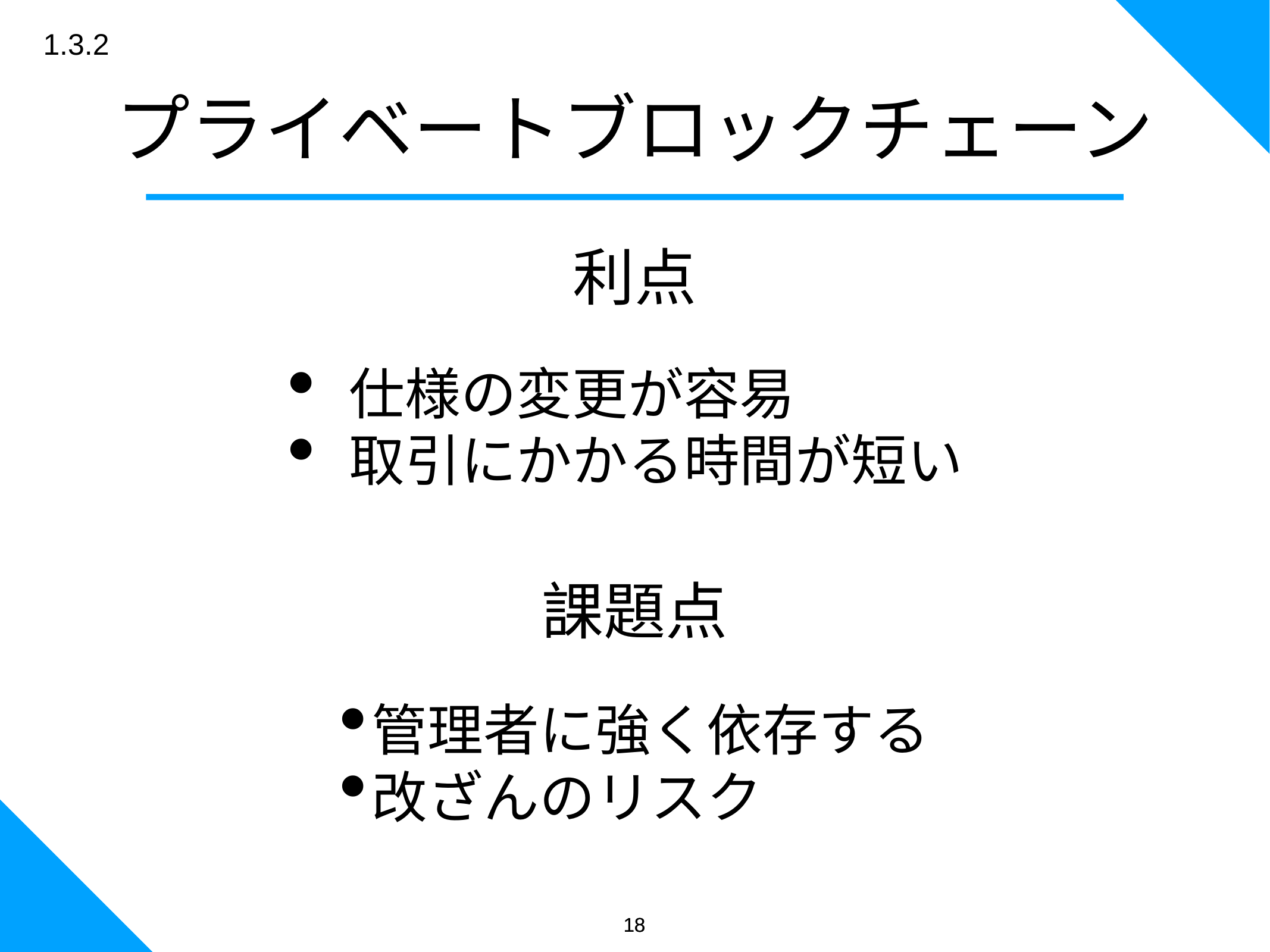

1.3.2
プライベートブロックチェーン
利点
仕様の変更が容易
取引にかかる時間が短い
課題点
管理者に強く依存する
改ざんのリスク
18
18